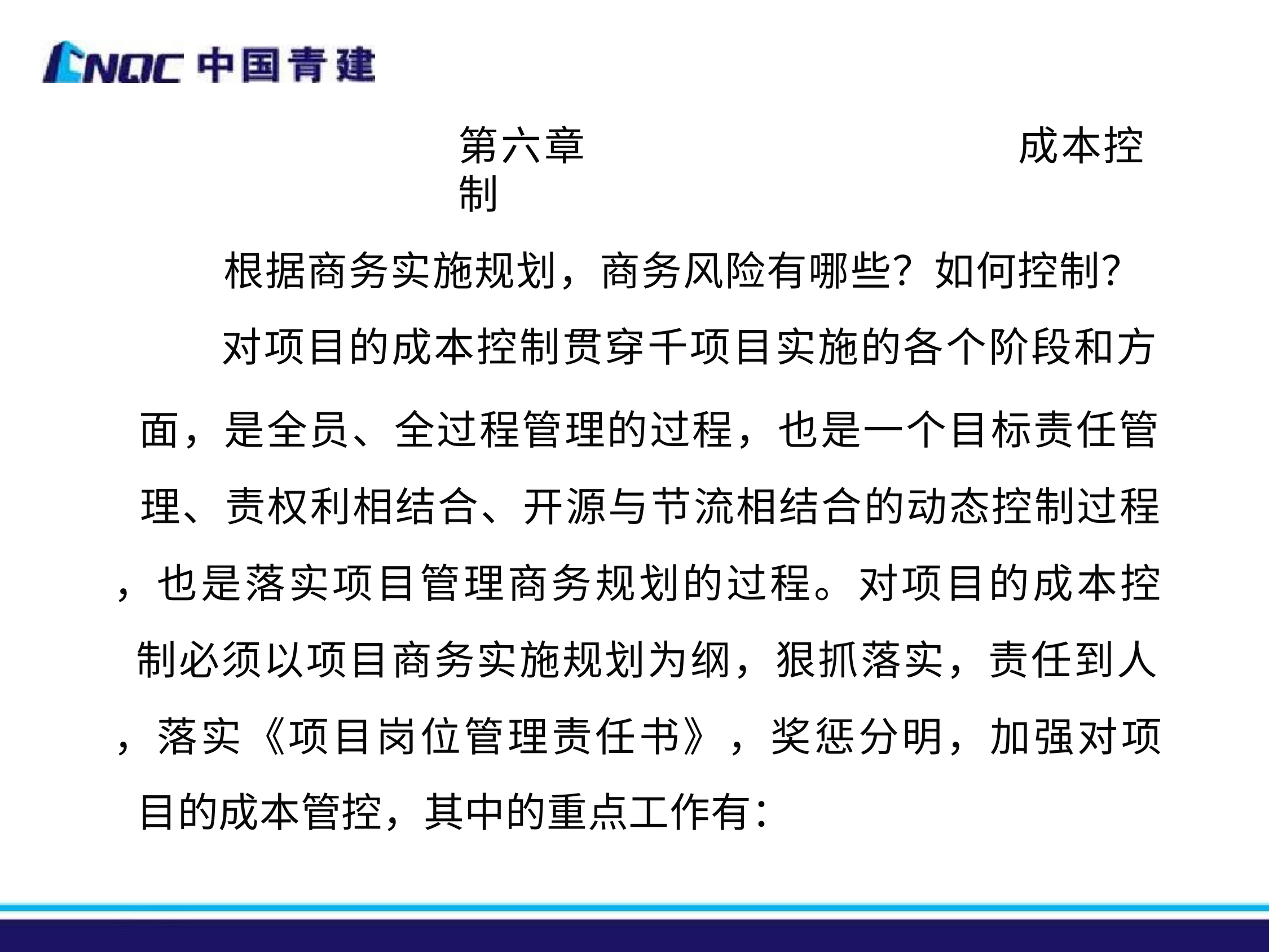

第六章	成本控制
根据商务实施规划，商务风险有哪些？如何控制？  对项目的成本控制贯穿千项目实施的各个阶段和方
面，是全员、全过程管理的过程，也是一个目标责任管 理、责权利相结合、开源与节流相结合的动态控制过程
，也是落实项目管理商务规划的过程。对项目的成本控 制必须以项目商务实施规划为纲，狠抓落实，责任到人
，落实《项目岗位管理责任书》，奖惩分明，加强对项 目的成本管控，其中的重点工作有：